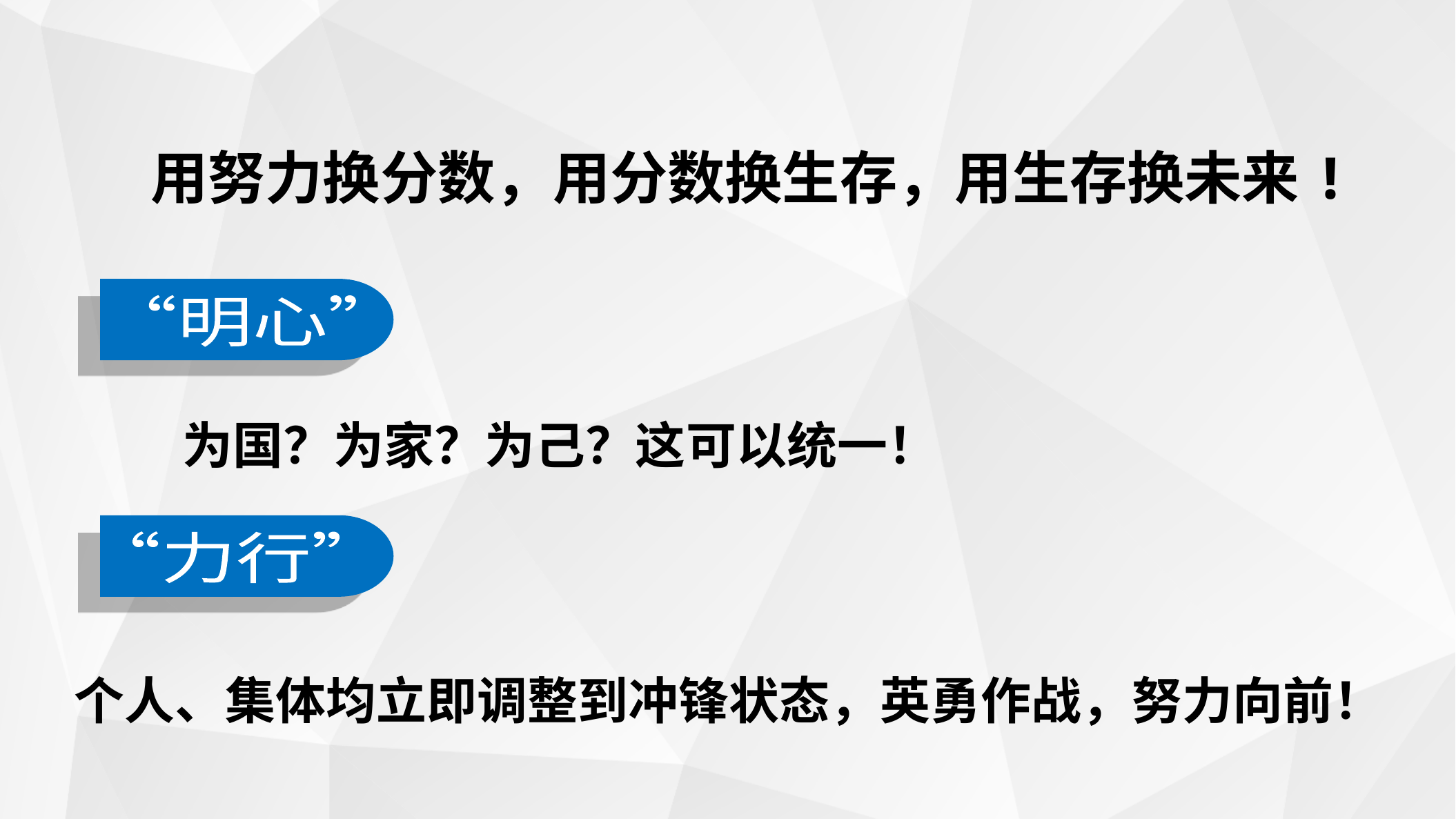

用努力换分数，用分数换生存，用生存换未来!

“明心”
 为国？为家？为己？这可以统一！

“力行”
 个人、集体均立即调整到冲锋状态，英勇作战，努力向前！